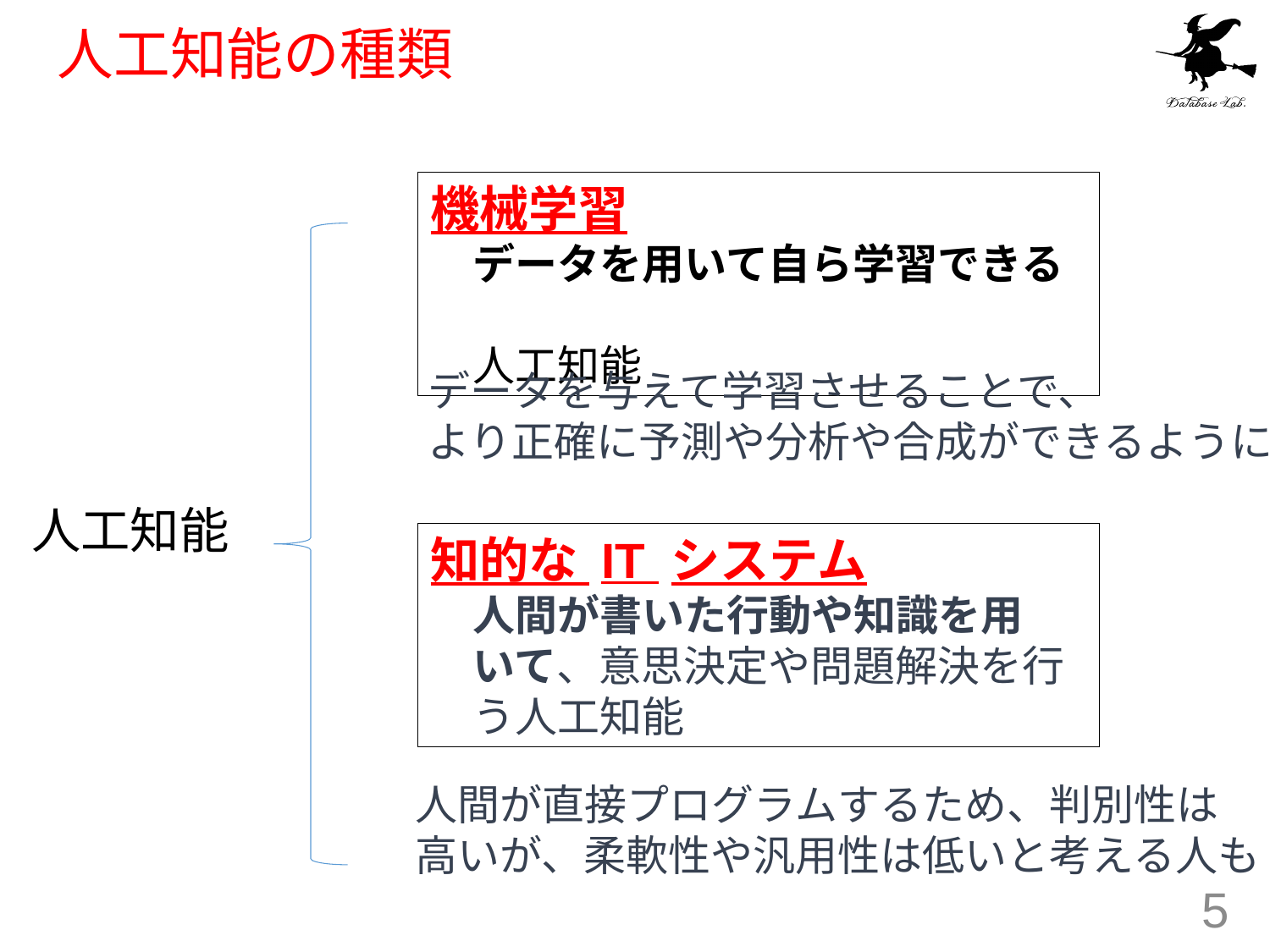

# 人工知能の種類
機械学習
　データを用いて自ら学習できる
　人工知能

データを与えて学習させることで、
より正確に予測や分析や合成ができるように
人工知能
知的な IT システム
　人間が書いた行動や知識を用
　いて、意思決定や問題解決を行
　う人工知能
人間が直接プログラムするため、判別性は
高いが、柔軟性や汎用性は低いと考える人も
5